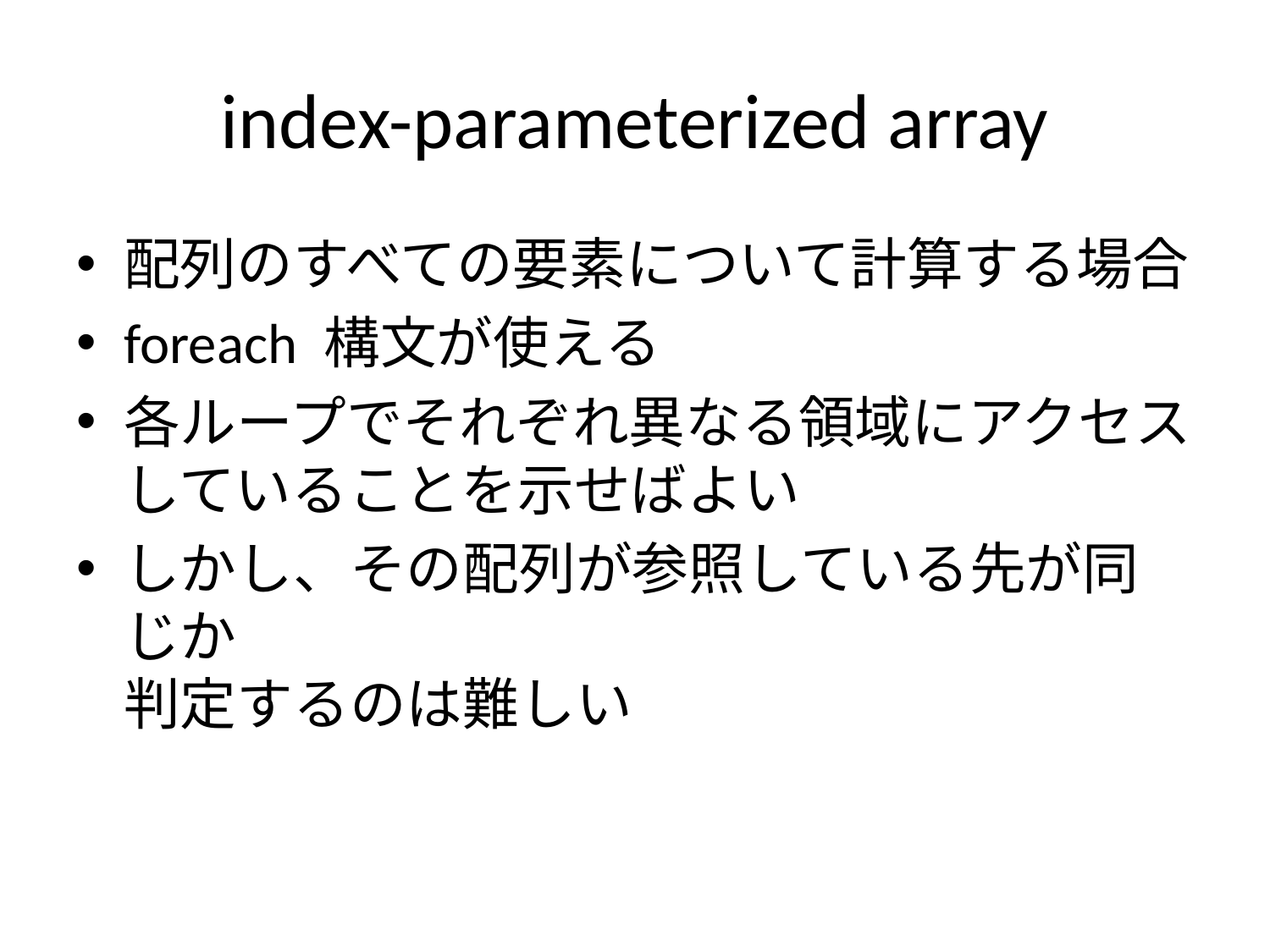

# index-parameterized array
配列のすべての要素について計算する場合
foreach 構文が使える
各ループでそれぞれ異なる領域にアクセス
していることを示せばよい
しかし、その配列が参照している先が同じか
判定するのは難しい